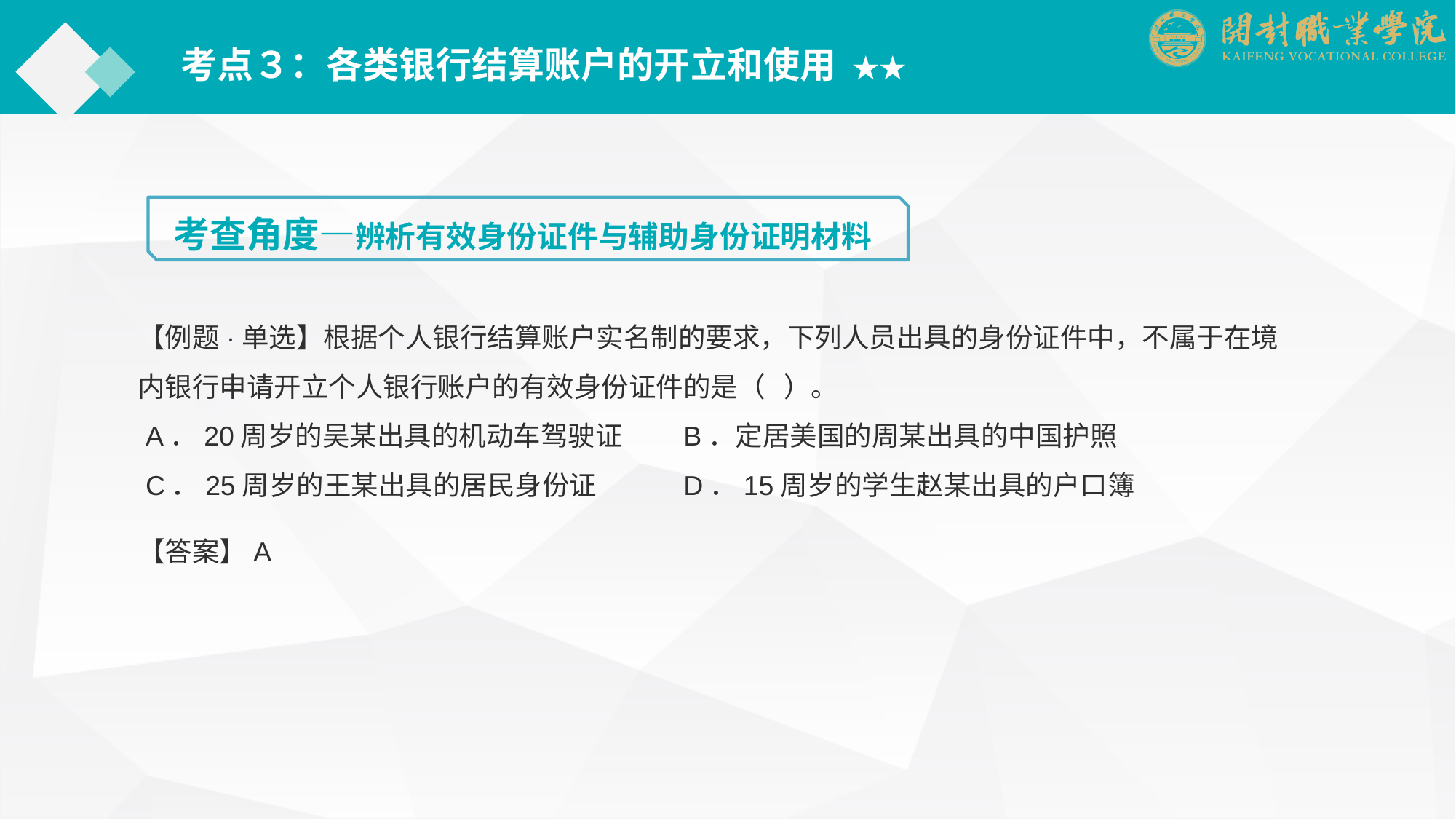

考点３：各类银行结算账户的开立和使用  ★★

考查角度—辨析有效身份证件与辅助身份证明材料
【例题·单选】根据个人银行结算账户实名制的要求，下列人员出具的身份证件中，不属于在境内银行申请开立个人银行账户的有效身份证件的是（   ）。
 A．20周岁的吴某出具的机动车驾驶证	B．定居美国的周某出具的中国护照
 C．25周岁的王某出具的居民身份证	D．15周岁的学生赵某出具的户口簿
【答案】A